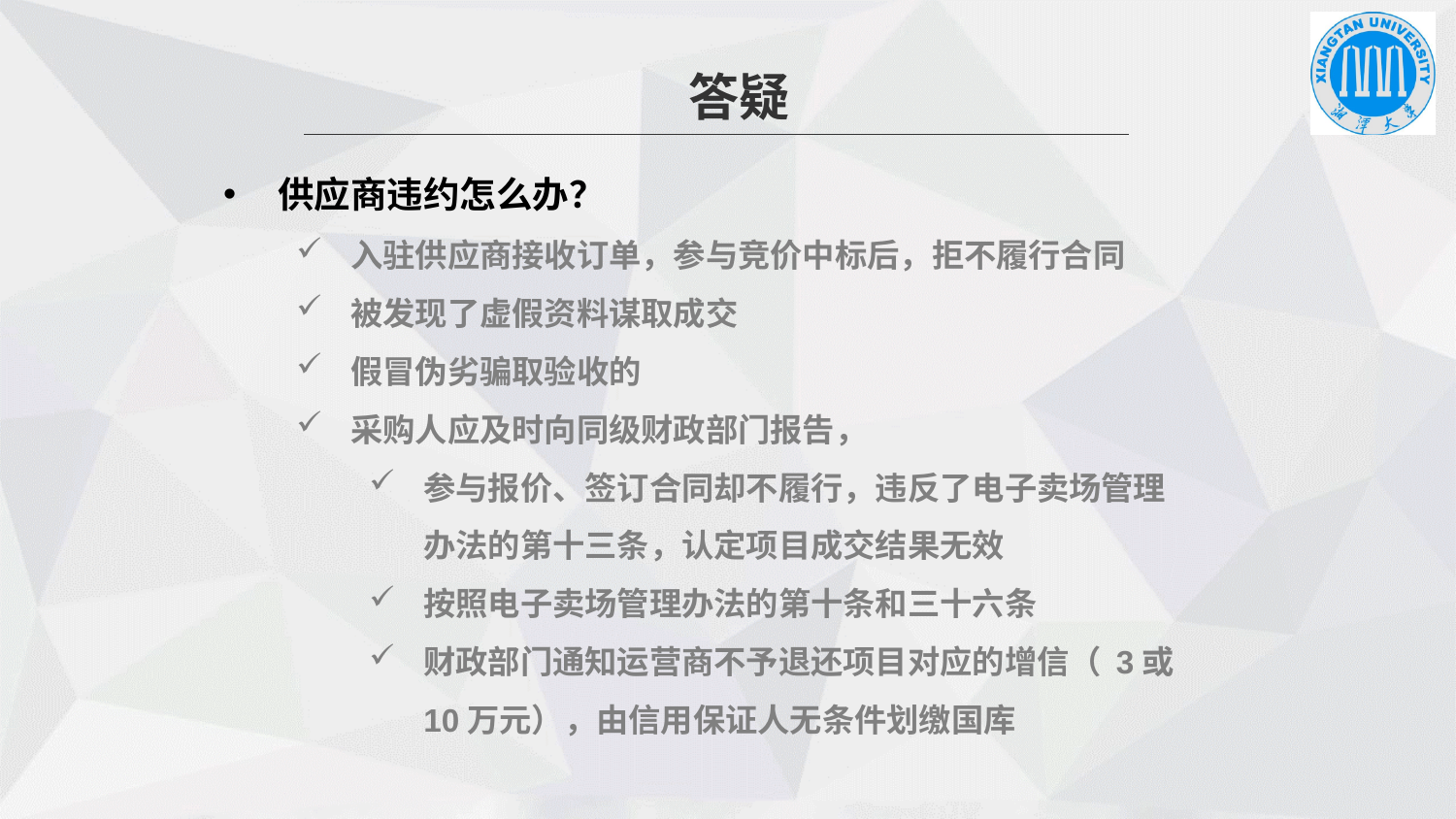

答疑
供应商违约怎么办？
入驻供应商接收订单，参与竞价中标后，拒不履行合同
被发现了虚假资料谋取成交
假冒伪劣骗取验收的
采购人应及时向同级财政部门报告，
参与报价、签订合同却不履行，违反了电子卖场管理办法的第十三条，认定项目成交结果无效
按照电子卖场管理办法的第十条和三十六条
财政部门通知运营商不予退还项目对应的增信（ 3或10万元），由信用保证人无条件划缴国库